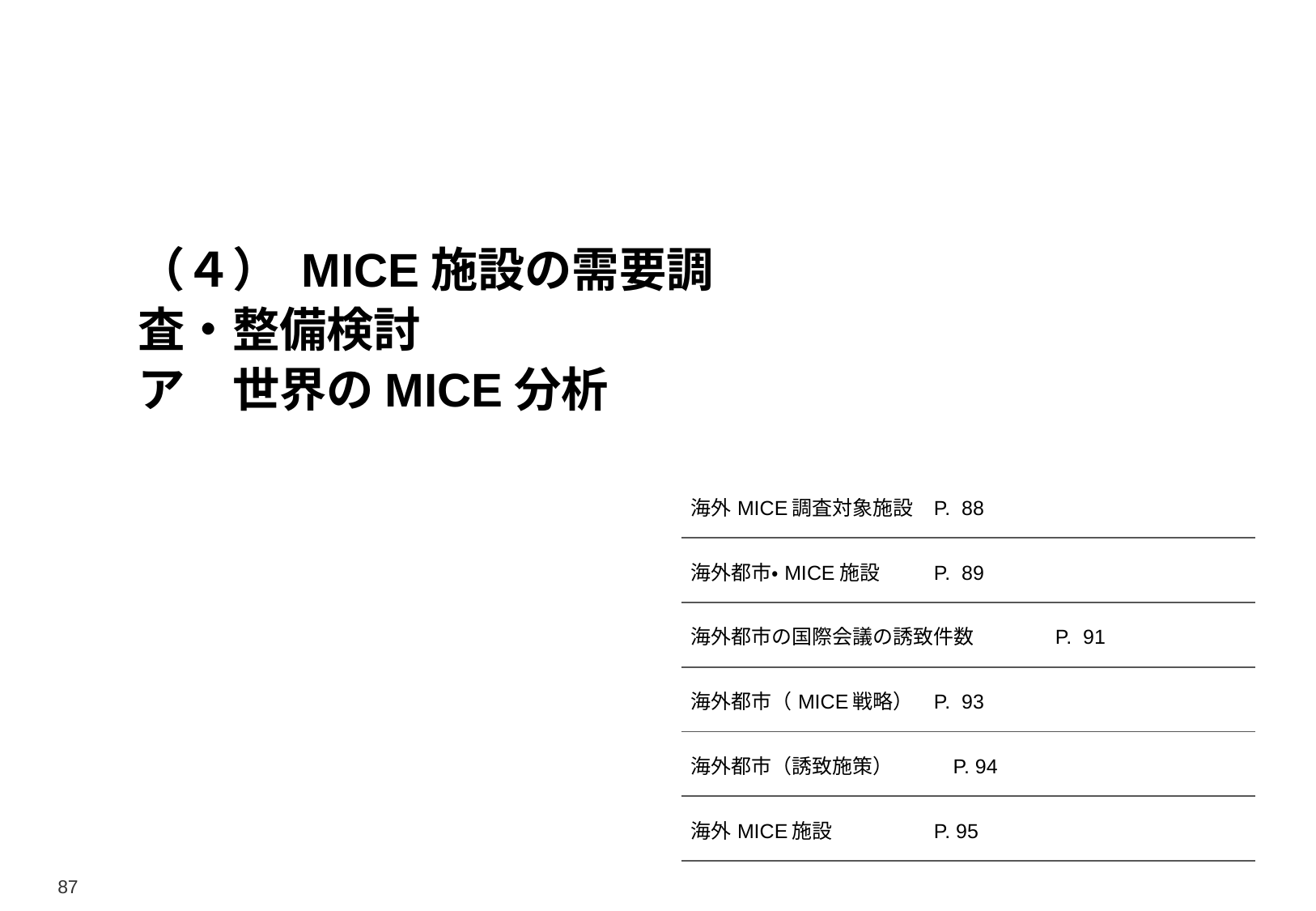

（４） MICE施設の需要調査・整備検討
ア　世界のMICE分析
| 海外MICE調査対象施設 P. 88 |
| --- |
| 海外都市・MICE施設 P. 89 |
| 海外都市の国際会議の誘致件数 P. 91 |
| 海外都市（MICE戦略） P. 93 |
| 海外都市（誘致施策） P. 94 |
| 海外MICE施設 P. 95 |
87